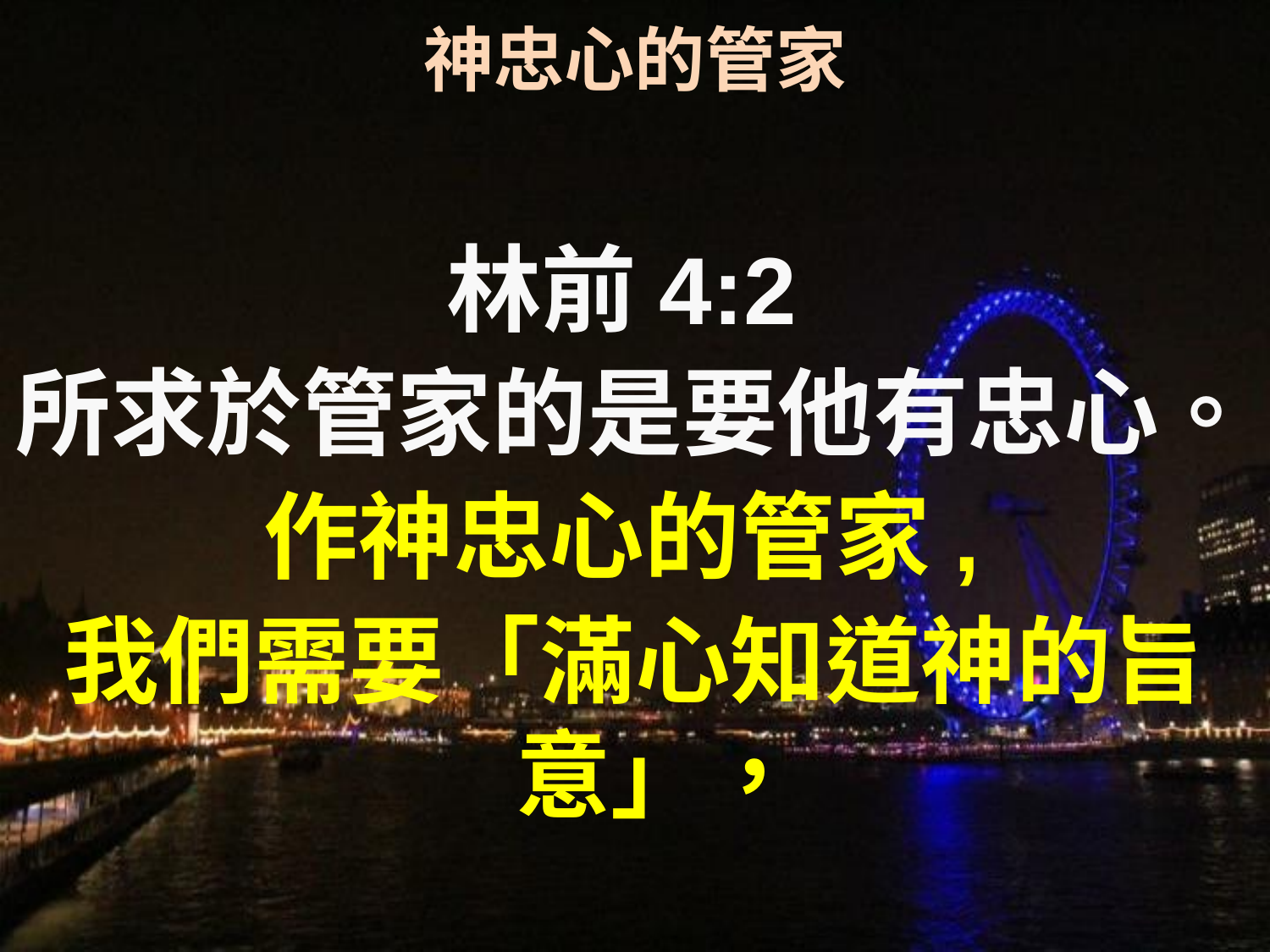

神忠心的管家
林前4:2
所求於管家的是要他有忠心。
作神忠心的管家,
我們需要「滿心知道神的旨意」，